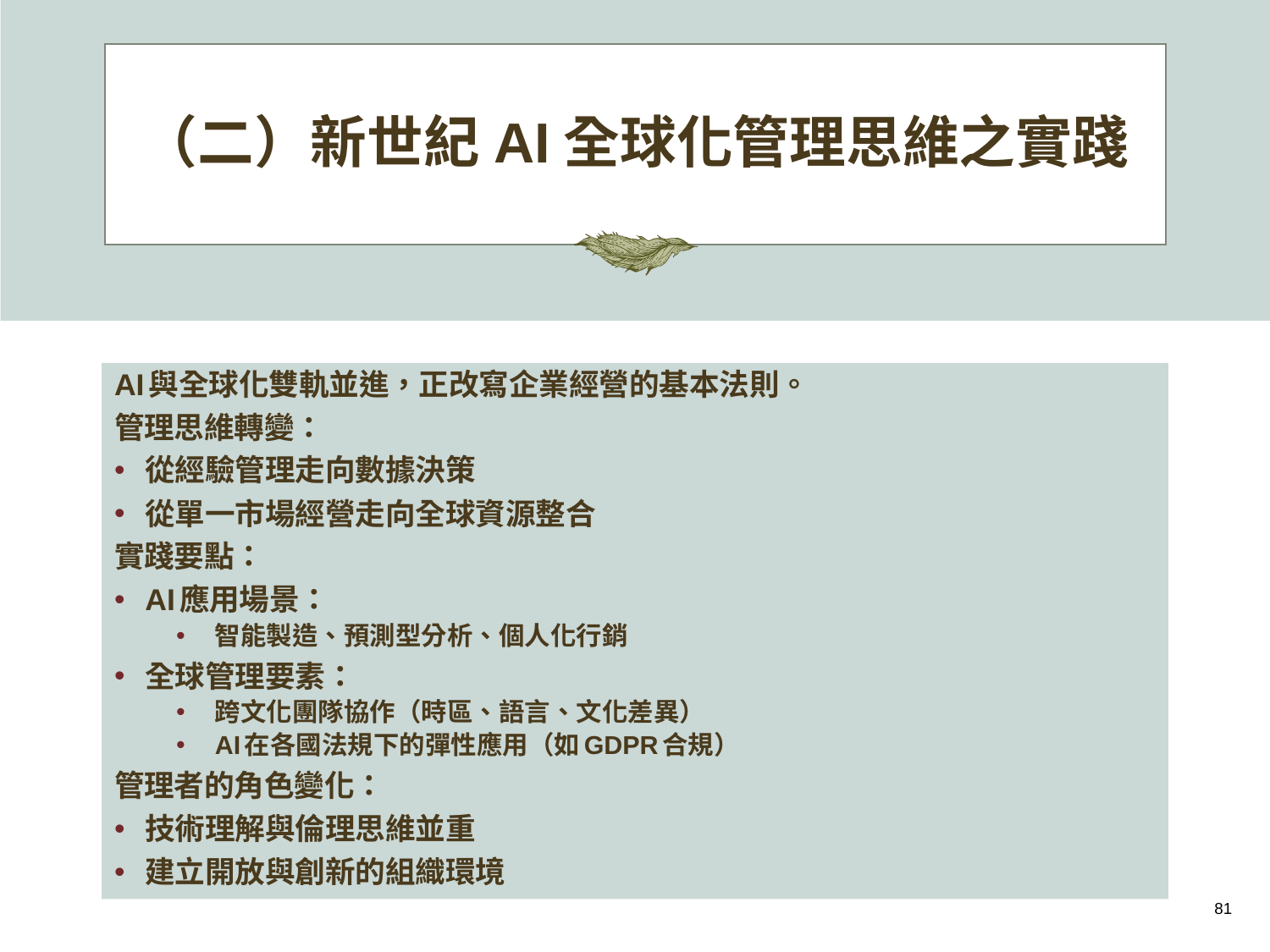

# （二）新世紀AI全球化管理思維之實踐
AI與全球化雙軌並進，正改寫企業經營的基本法則。
管理思維轉變：
從經驗管理走向數據決策
從單一市場經營走向全球資源整合
實踐要點：
AI應用場景：
智能製造、預測型分析、個人化行銷
全球管理要素：
跨文化團隊協作（時區、語言、文化差異）
AI在各國法規下的彈性應用（如GDPR合規）
管理者的角色變化：
技術理解與倫理思維並重
建立開放與創新的組織環境

81